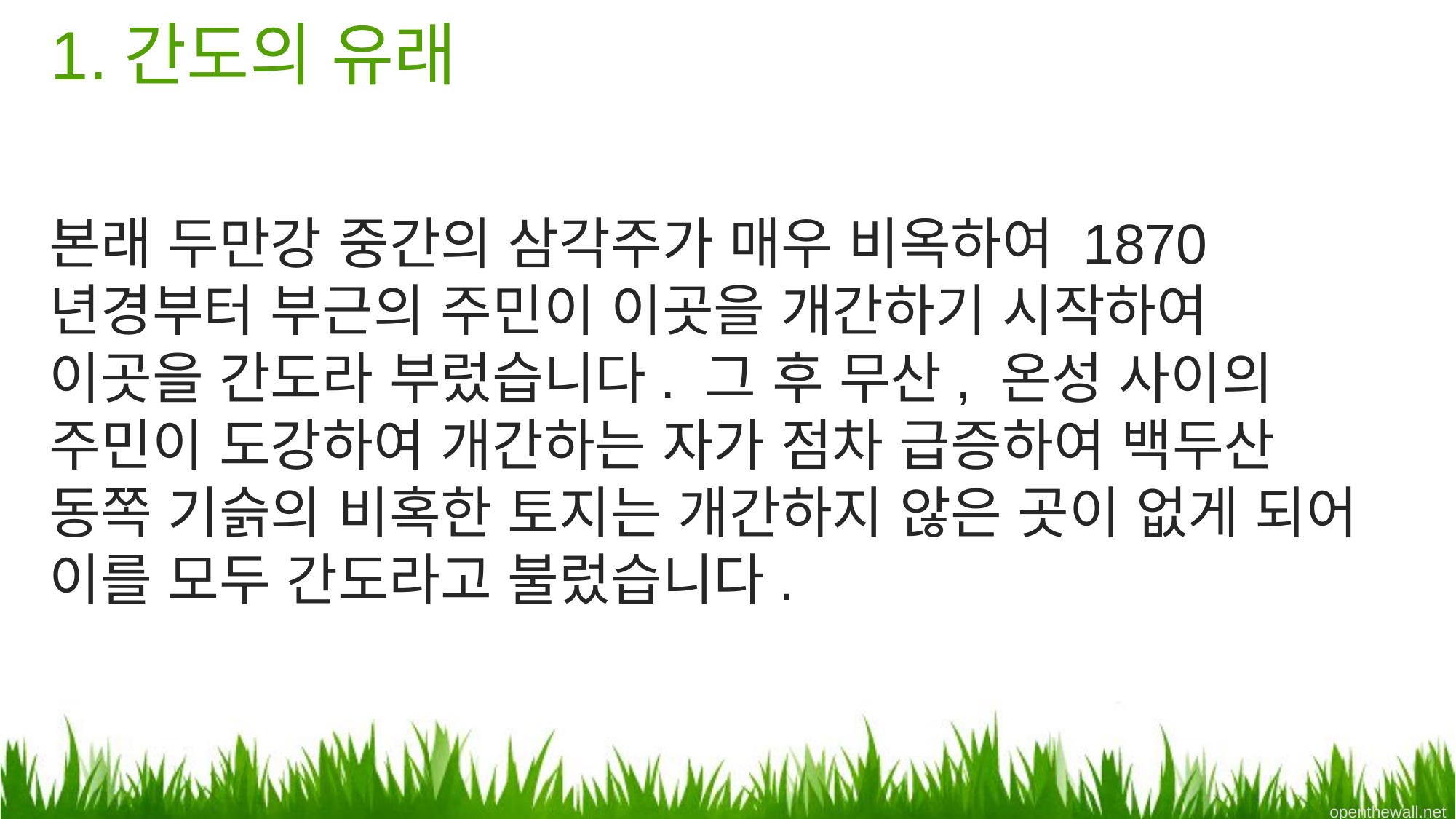

1.간도의 유래
본래 두만강 중간의 삼각주가 매우 비옥하여 1870년경부터 부근의 주민이 이곳을 개간하기 시작하여 이곳을 간도라 부렀습니다. 그 후 무산, 온성 사이의 주민이 도강하여 개간하는 자가 점차 급증하여 백두산 동쪽 기슭의 비혹한 토지는 개간하지 않은 곳이 없게 되어 이를 모두 간도라고 불렀습니다.